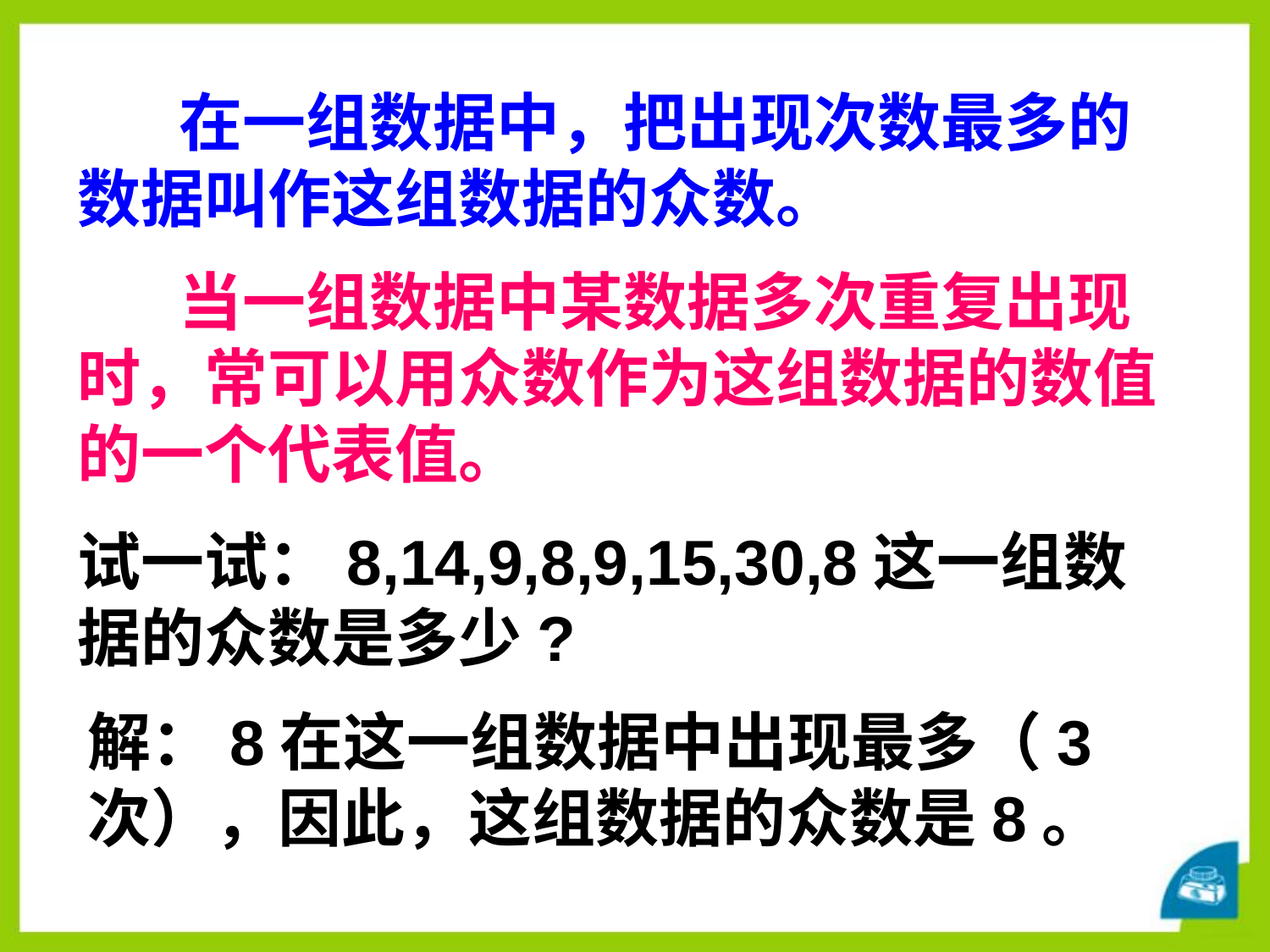

在一组数据中，把出现次数最多的数据叫作这组数据的众数。
      当一组数据中某数据多次重复出现时，常可以用众数作为这组数据的数值的一个代表值。
试一试：8,14,9,8,9,15,30,8这一组数据的众数是多少?
解：8在这一组数据中出现最多（3次），因此，这组数据的众数是8。